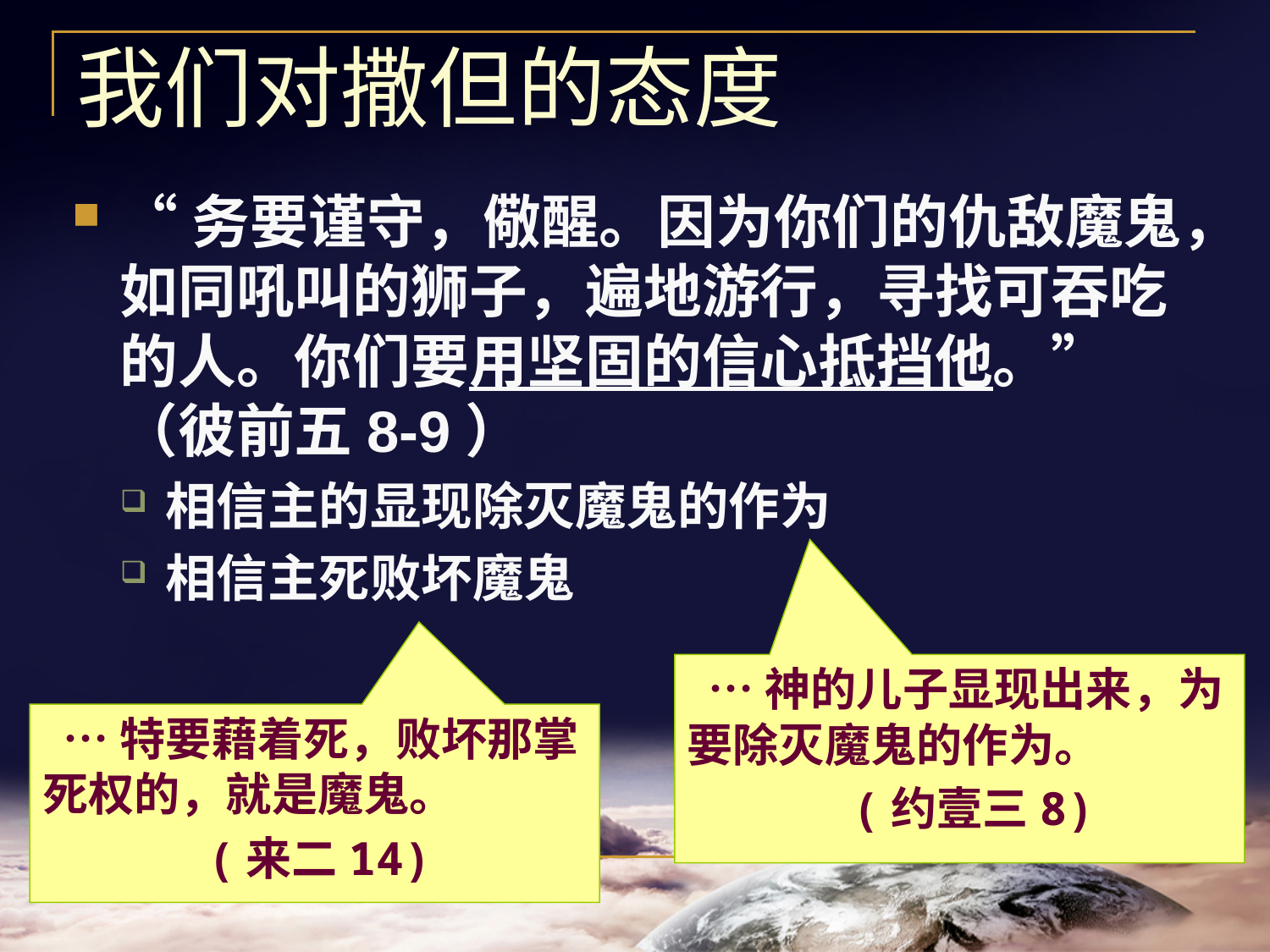

# 我们对撒但的态度
“务要谨守，儆醒。因为你们的仇敌魔鬼，如同吼叫的狮子，遍地游行，寻找可吞吃的人。你们要用坚固的信心抵挡他。”（彼前五8-9）
相信主的显现除灭魔鬼的作为
相信主死败坏魔鬼
  …神的儿子显现出来，为要除灭魔鬼的作为。
      (约壹三8)
  …特要藉着死，败坏那掌死权的，就是魔鬼。
      (来二14)